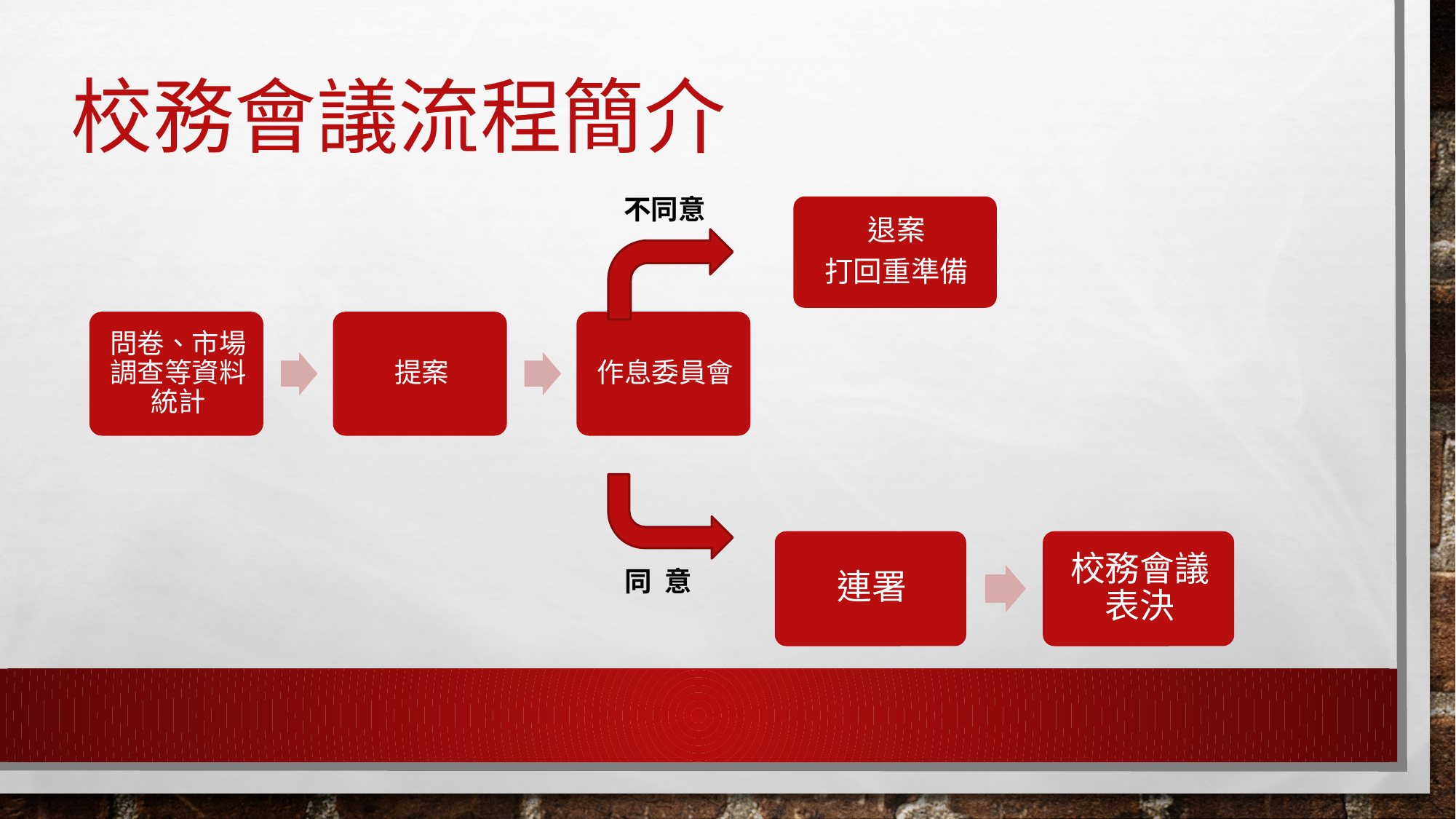

# 校務會議流程簡介
不同意
退案
打回重準備

問卷、市場調查等資料統計

提案

作息委員會
連署

校務會議表決

同  意